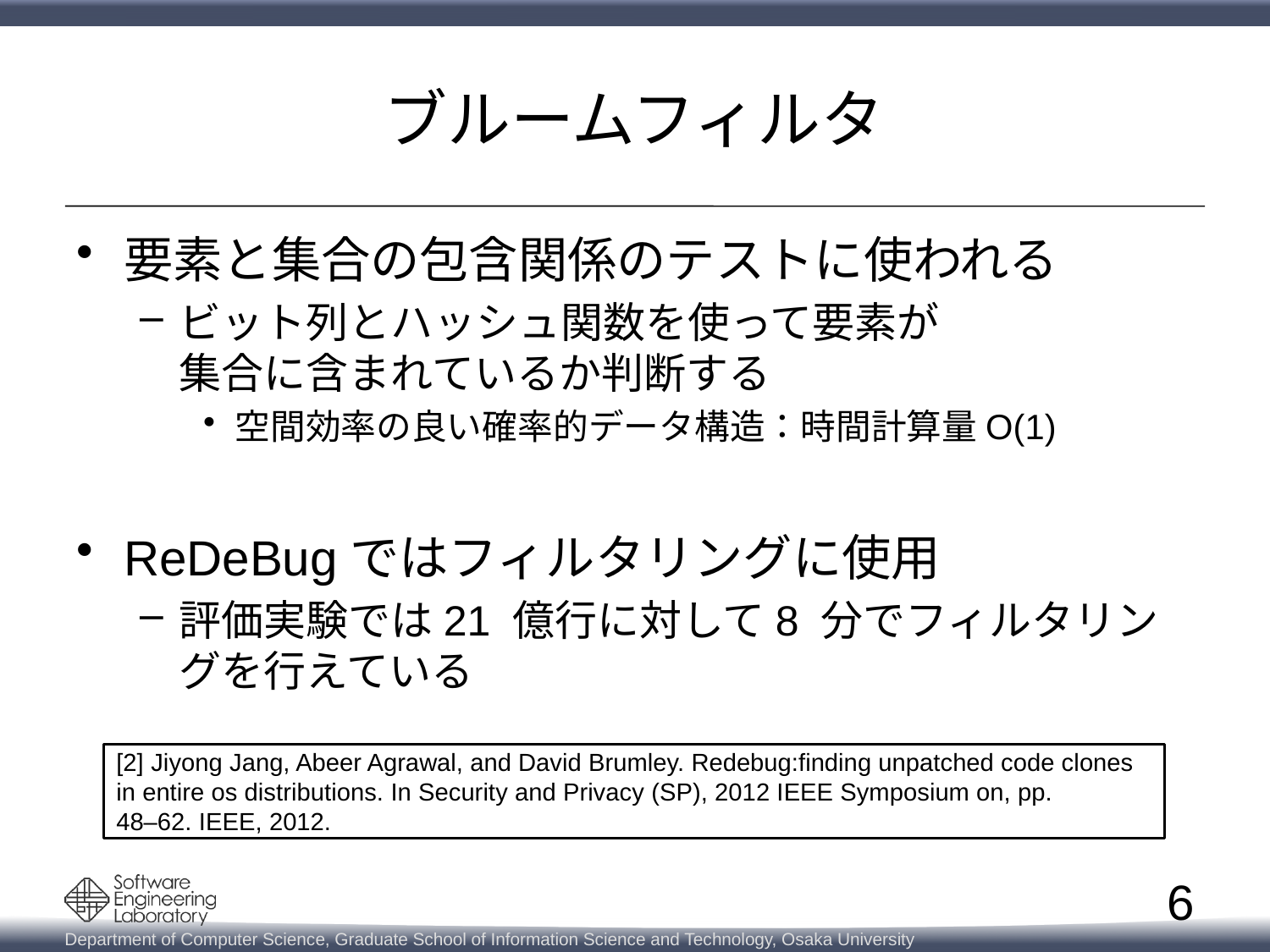

# ブルームフィルタ
要素と集合の包含関係のテストに使われる
ビット列とハッシュ関数を使って要素が                          集合に含まれているか判断する
空間効率の良い確率的データ構造：時間計算量O(1)

ReDeBugではフィルタリングに使用
評価実験では21 億行に対して8 分でフィルタリングを行えている

[2] Jiyong Jang, Abeer Agrawal, and David Brumley. Redebug:finding unpatched code clones in entire os distributions. In Security and Privacy (SP), 2012 IEEE Symposium on, pp.
48–62. IEEE, 2012.
6